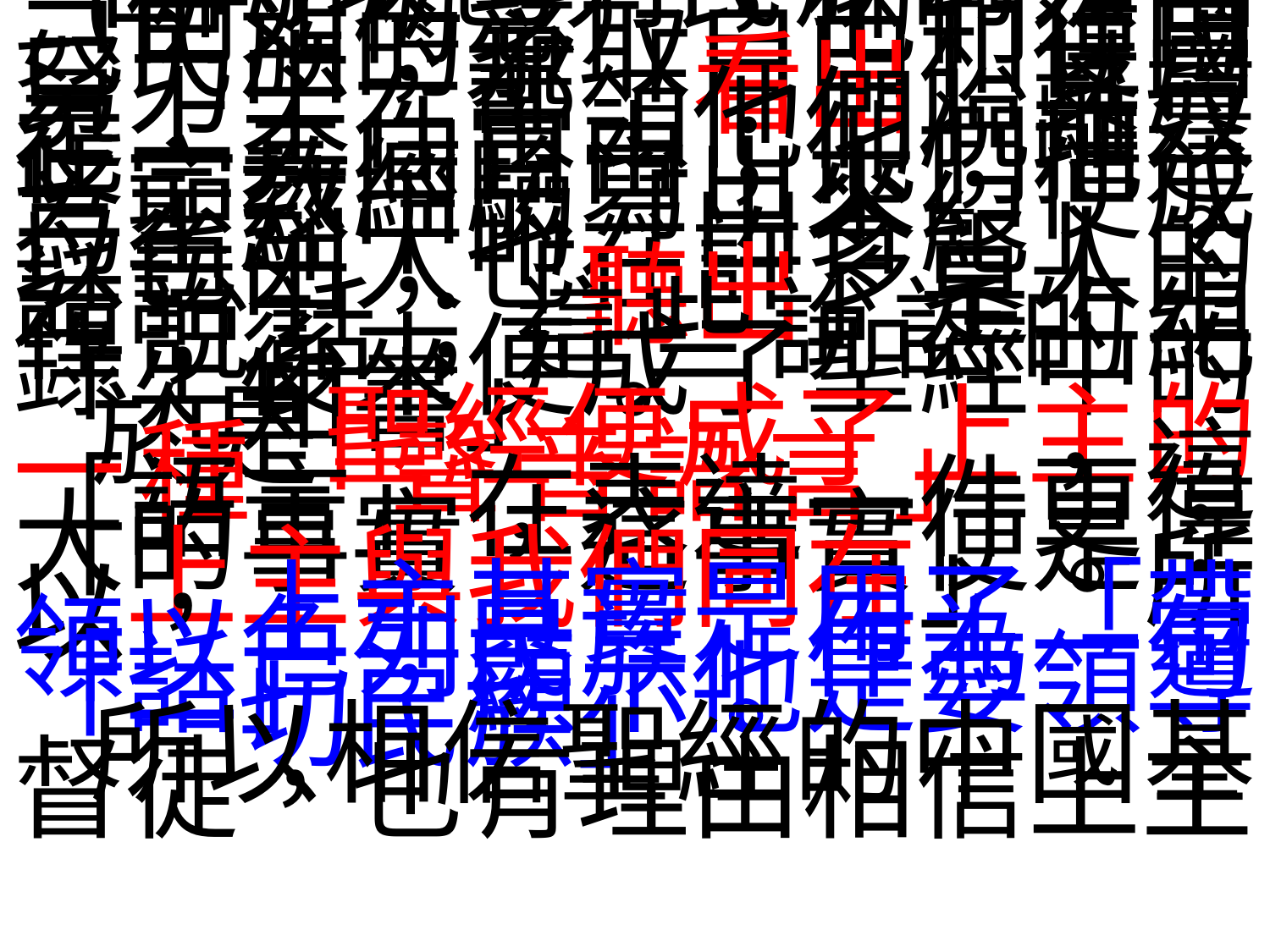

古時以色列民族的領袖（例如梅瑟），他們在自己民族的爭取自由和復國努力中，都「看出」其實是上主在帶領他們脫離奴役、奔向自由；他們把這些宗教經驗寫出來，便成為聖經中的「出谷紀」。以色列人也在許多賢人的話語中，「聽出」是上主在說話；這些說話的紀錄，後來便成了聖經中的「先知書」。
  於是聖經便成了上主的一種「聲音語言」，這「語言」在表達一件更偉大的事實，這事實便是：「上主與我們同在」。所以，上主其實是用了「帶領以色列民族」作為一句「話」，顯示他是要領導「一切民族」。
  所以相信聖經的中國基督徒，也有理由相信上主